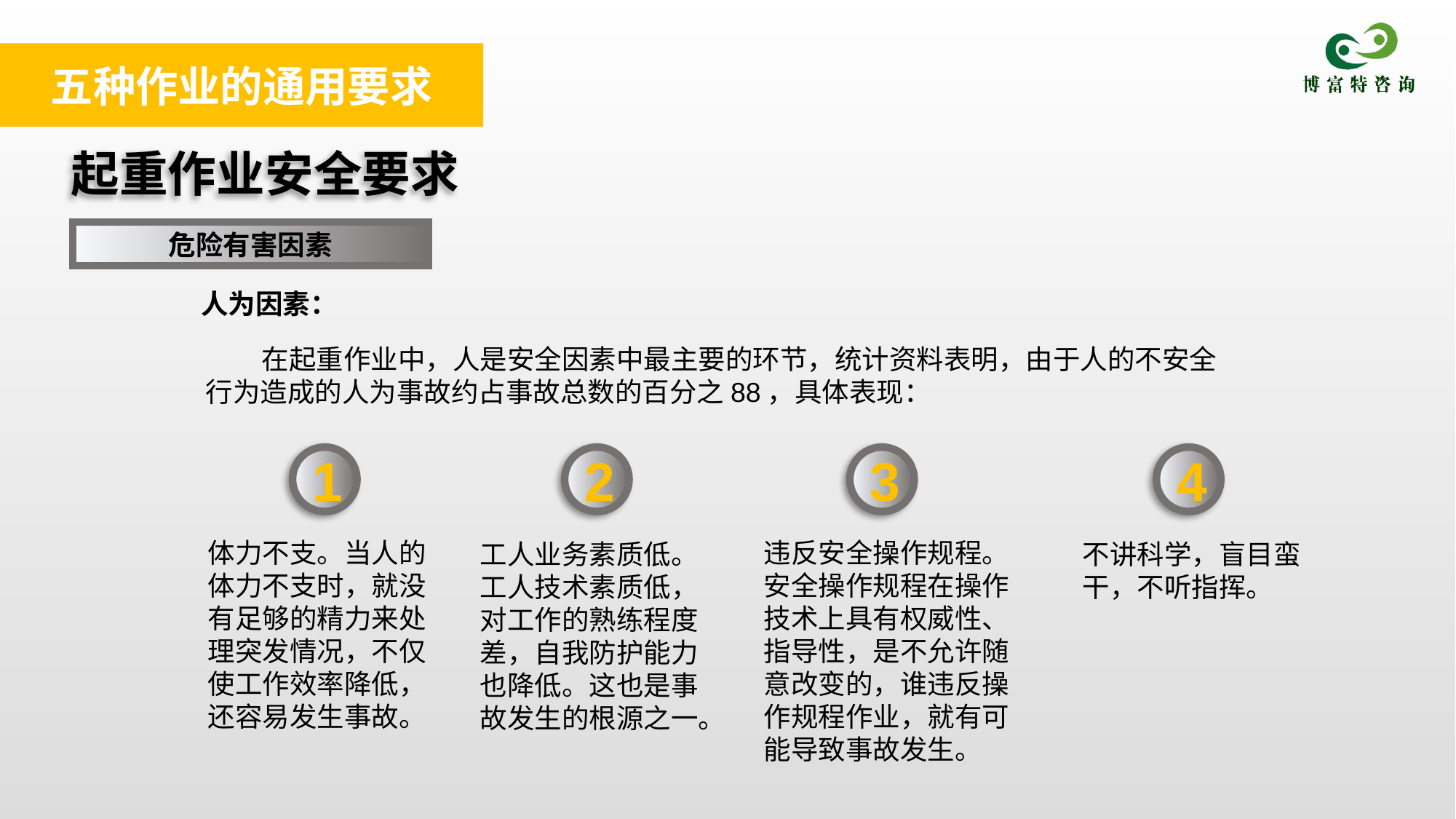

五种作业的通用要求
起重作业安全要求
危险有害因素
人为因素：
        在起重作业中，人是安全因素中最主要的环节，统计资料表明，由于人的不安全行为造成的人为事故约占事故总数的百分之88，具体表现：
1
2
3
4
体力不支。当人的体力不支时，就没有足够的精力来处理突发情况，不仅使工作效率降低，还容易发生事故。
违反安全操作规程。安全操作规程在操作技术上具有权威性、指导性，是不允许随意改变的，谁违反操作规程作业，就有可能导致事故发生。
工人业务素质低。工人技术素质低，对工作的熟练程度差，自我防护能力也降低。这也是事故发生的根源之一。
不讲科学，盲目蛮干，不听指挥。